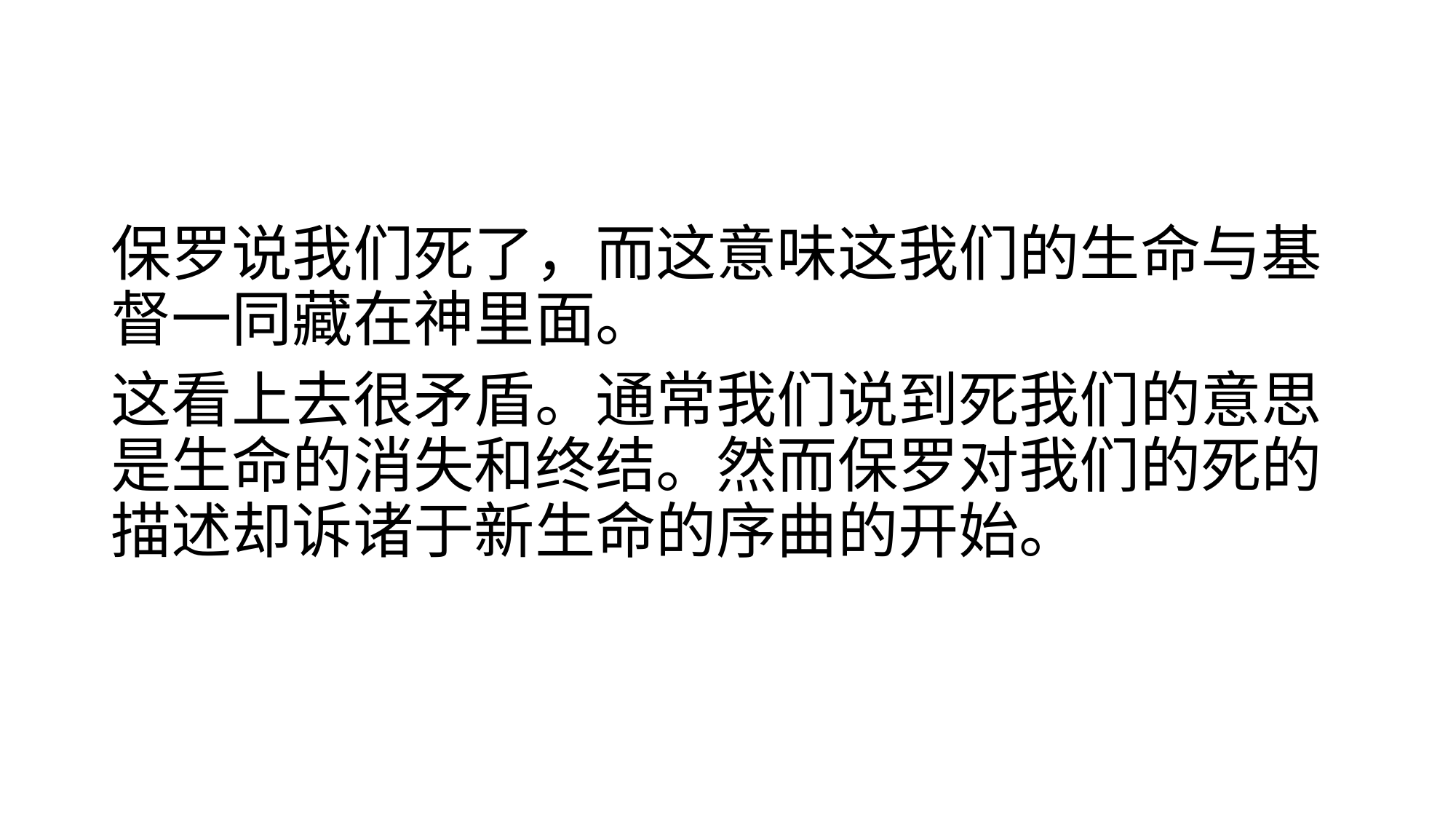

#
保罗说我们死了，而这意味这我们的生命与基督一同藏在神里面。
这看上去很矛盾。通常我们说到死我们的意思是生命的消失和终结。然而保罗对我们的死的描述却诉诸于新生命的序曲的开始。